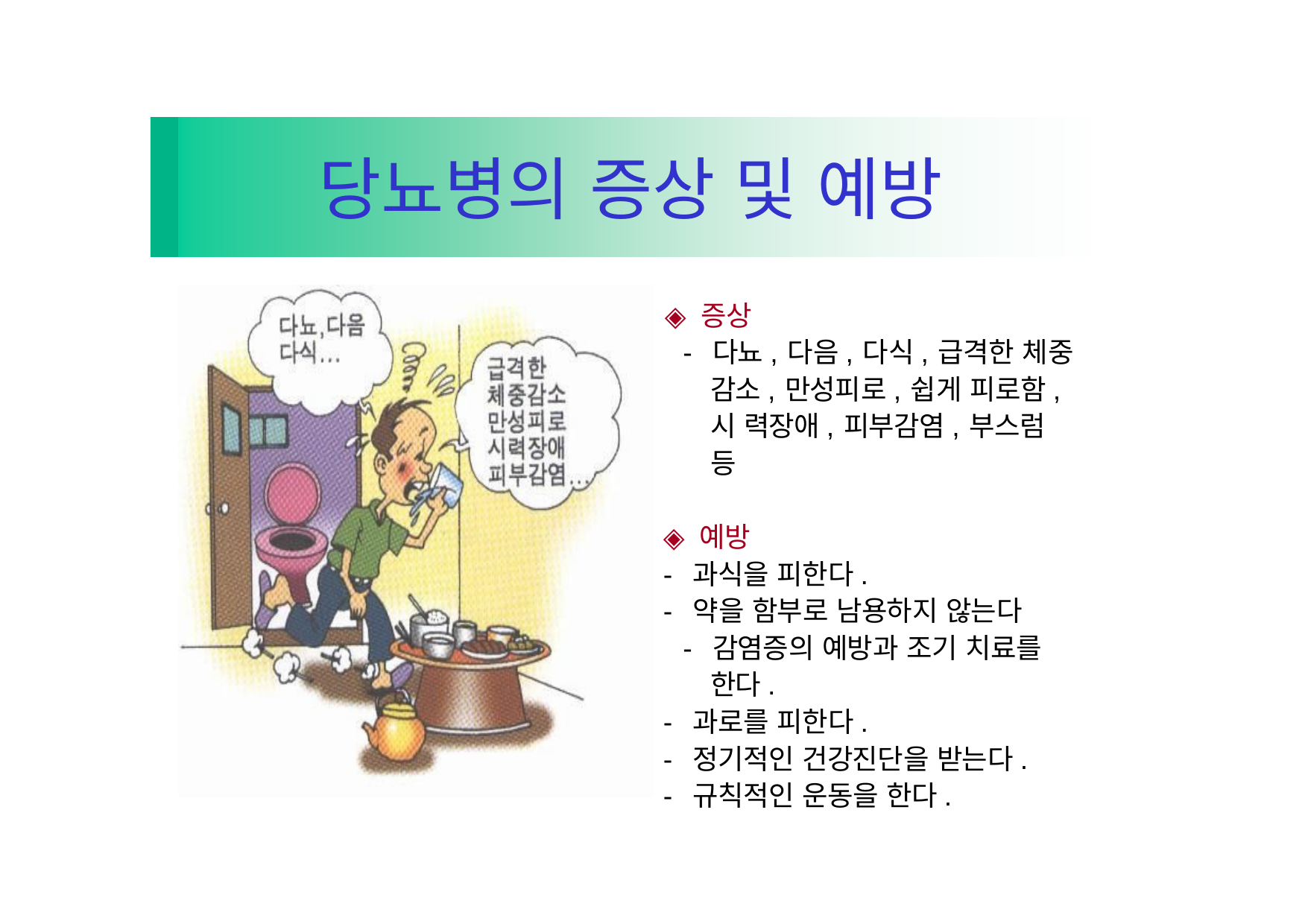

# 당뇨병의 증상 및 예방

◈ 증상
- 다뇨,다음,다식,급격한 체중 감소,만성피로,쉽게 피로함,시 력장애,피부감염,부스럼 등

◈ 예방
- 과식을 피한다.
- 약을 함부로 남용하지 않는다
- 감염증의 예방과 조기 치료를 한다.
- 과로를 피한다.
- 정기적인 건강진단을 받는다.
- 규칙적인 운동을 한다.